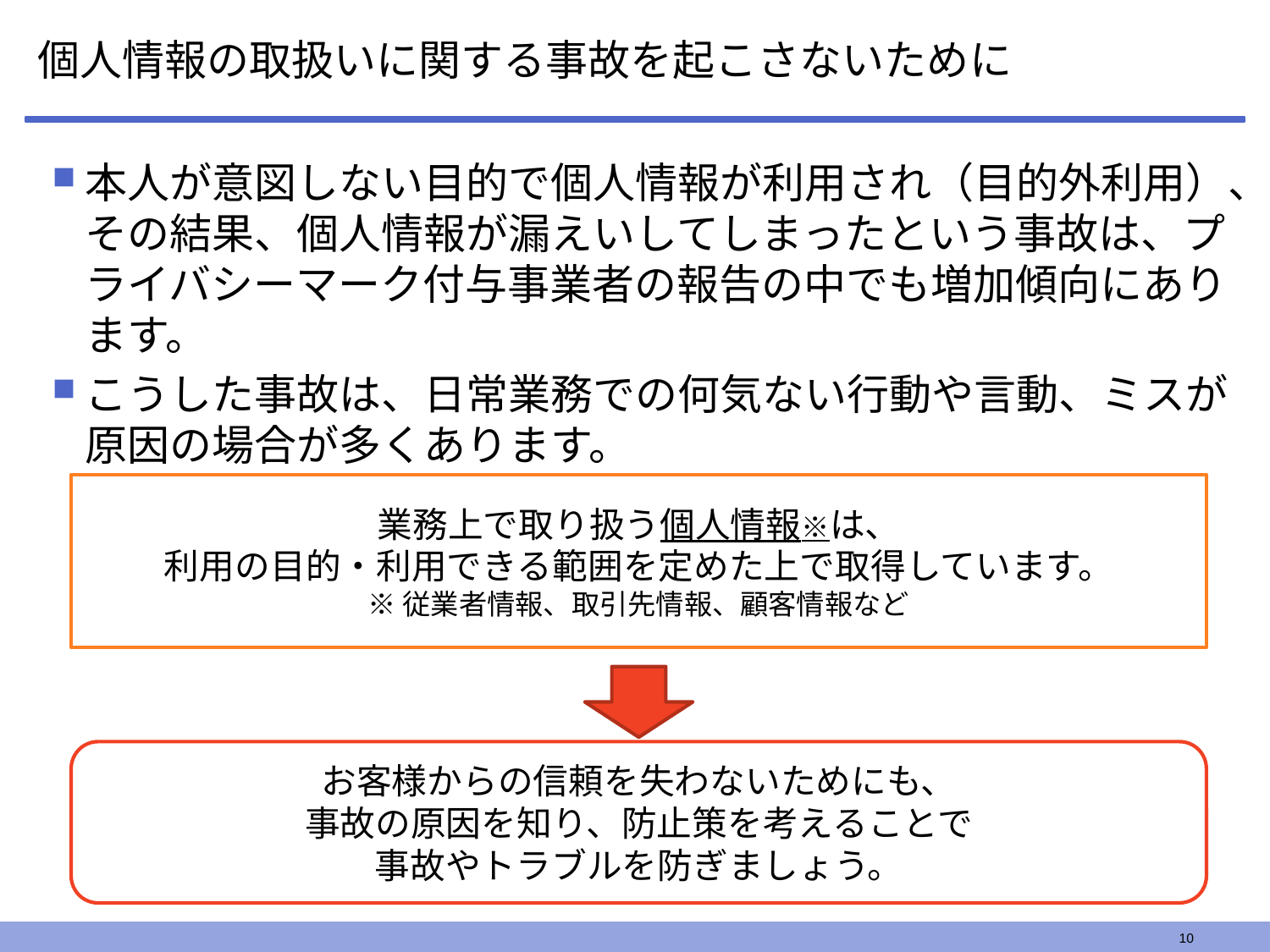

# 個人情報の取扱いに関する事故を起こさないために
本人が意図しない目的で個人情報が利用され（目的外利用）、その結果、個人情報が漏えいしてしまったという事故は、プライバシーマーク付与事業者の報告の中でも増加傾向にあります。
こうした事故は、日常業務での何気ない行動や言動、ミスが原因の場合が多くあります。
業務上で取り扱う個人情報※は、
利用の目的・利用できる範囲を定めた上で取得しています。
※従業者情報、取引先情報、顧客情報など

お客様からの信頼を失わないためにも、
事故の原因を知り、防止策を考えることで
事故やトラブルを防ぎましょう。
10